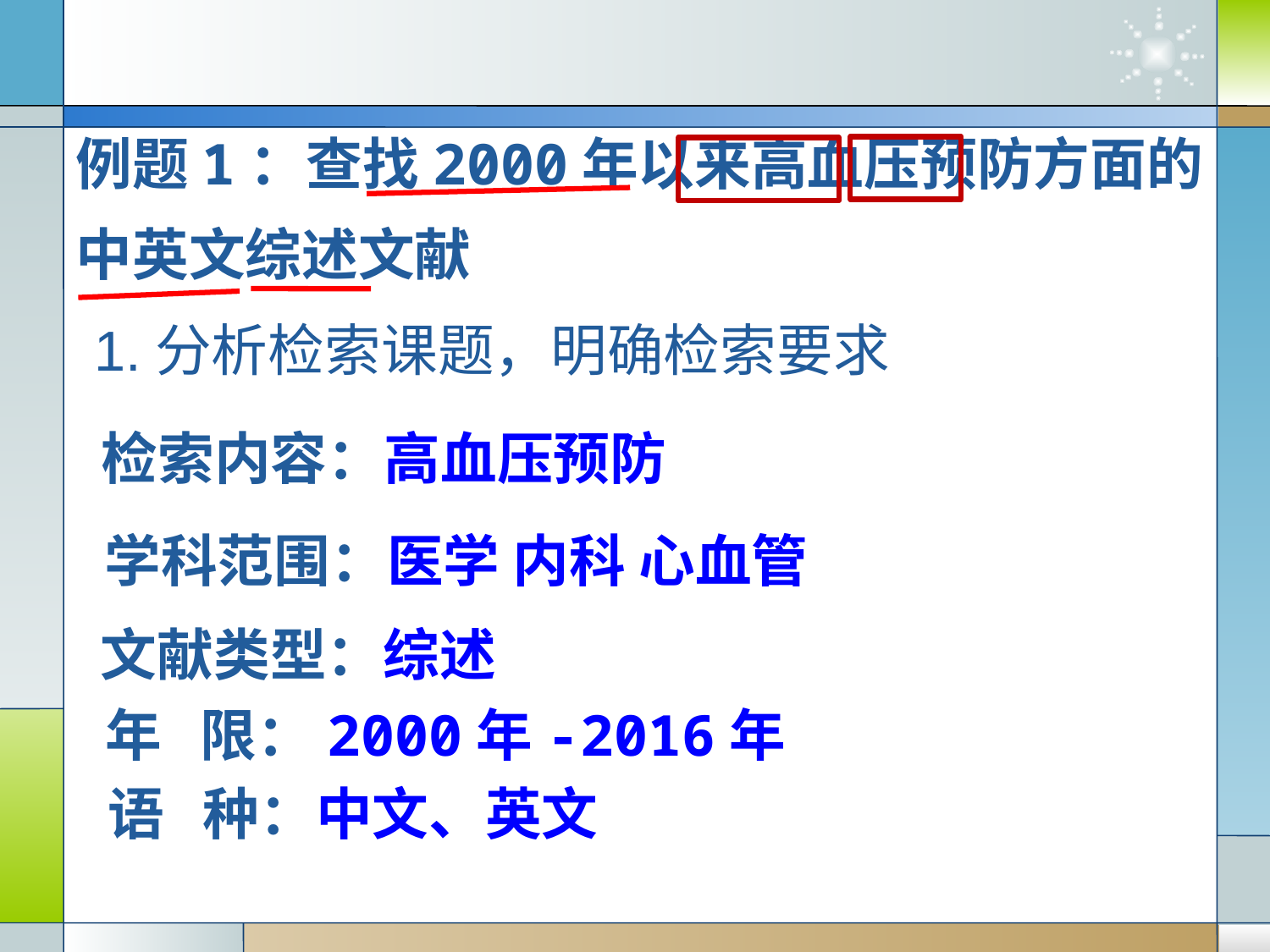

例题1：查找2000年以来高血压预防方面的
中英文综述文献

1.分析检索课题，明确检索要求
检索内容：高血压预防
学科范围：医学 内科 心血管
文献类型：综述
年   限：2000年-2016年
语   种：中文、英文